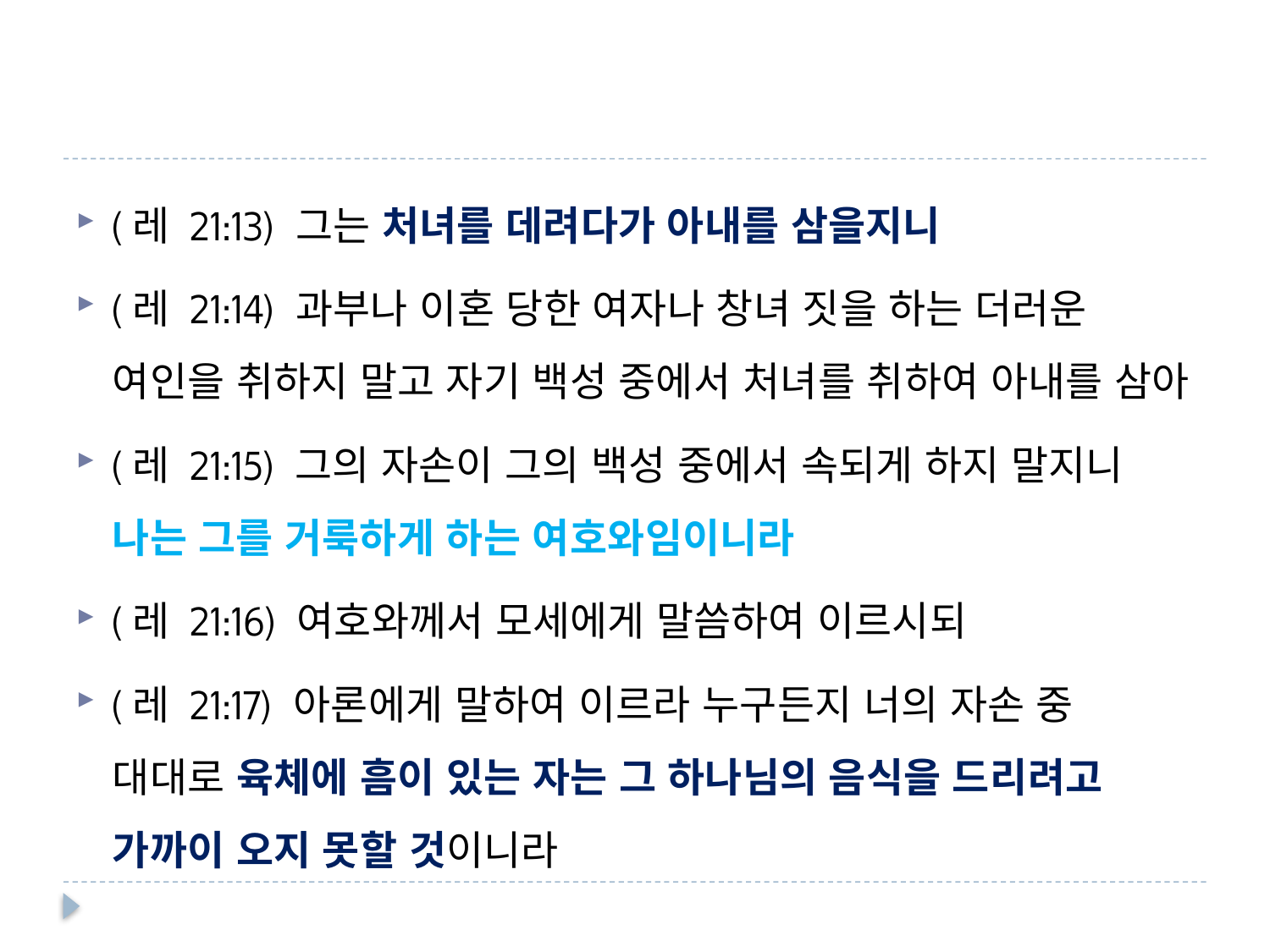

#
(레 21:13) 그는 처녀를 데려다가 아내를 삼을지니
(레 21:14) 과부나 이혼 당한 여자나 창녀 짓을 하는 더러운 여인을 취하지 말고 자기 백성 중에서 처녀를 취하여 아내를 삼아
(레 21:15) 그의 자손이 그의 백성 중에서 속되게 하지 말지니 나는 그를 거룩하게 하는 여호와임이니라
(레 21:16) 여호와께서 모세에게 말씀하여 이르시되
(레 21:17) 아론에게 말하여 이르라 누구든지 너의 자손 중 대대로 육체에 흠이 있는 자는 그 하나님의 음식을 드리려고 가까이 오지 못할 것이니라